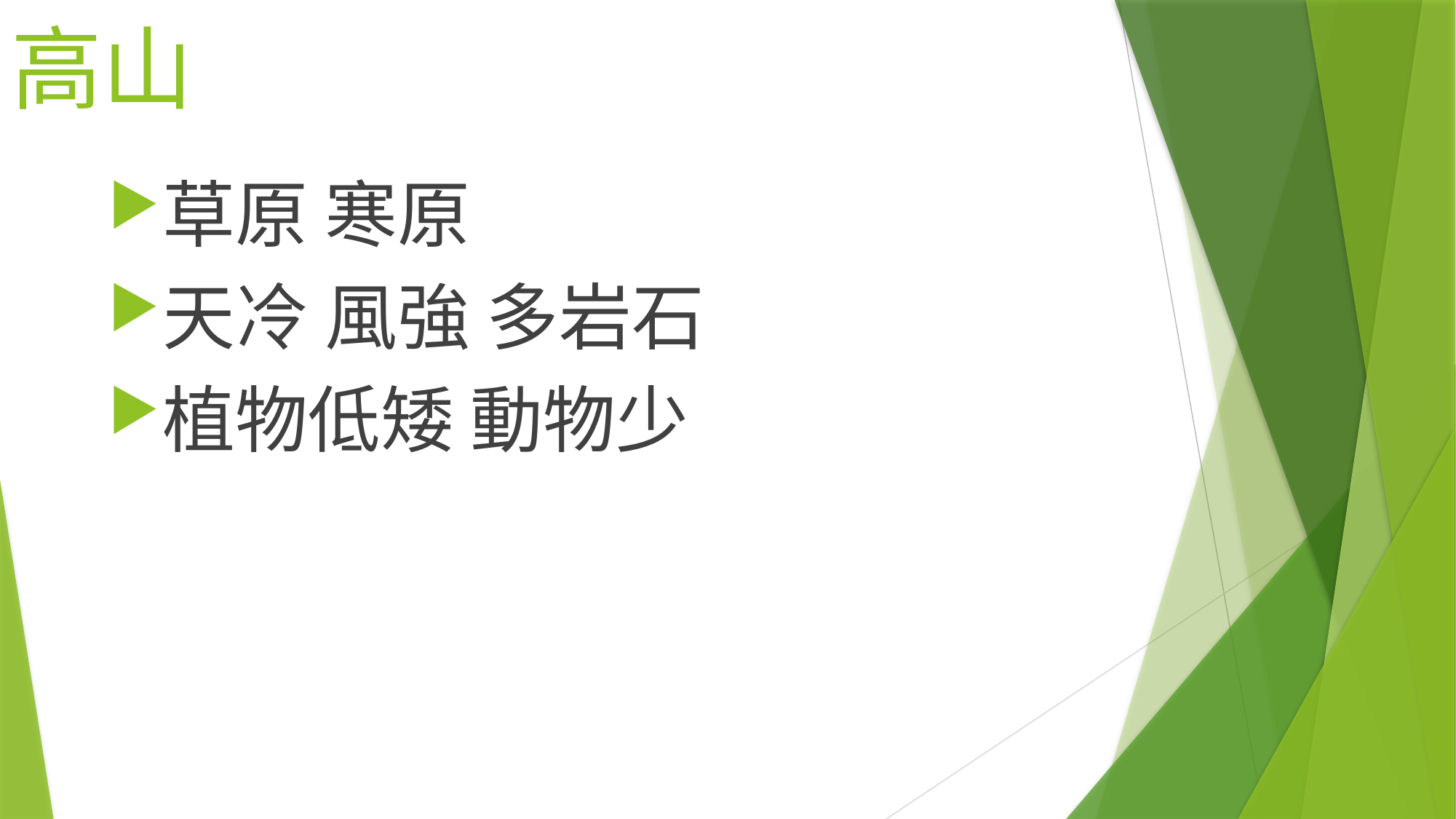

# 高山
草原 寒原
天冷 風強 多岩石
植物低矮 動物少